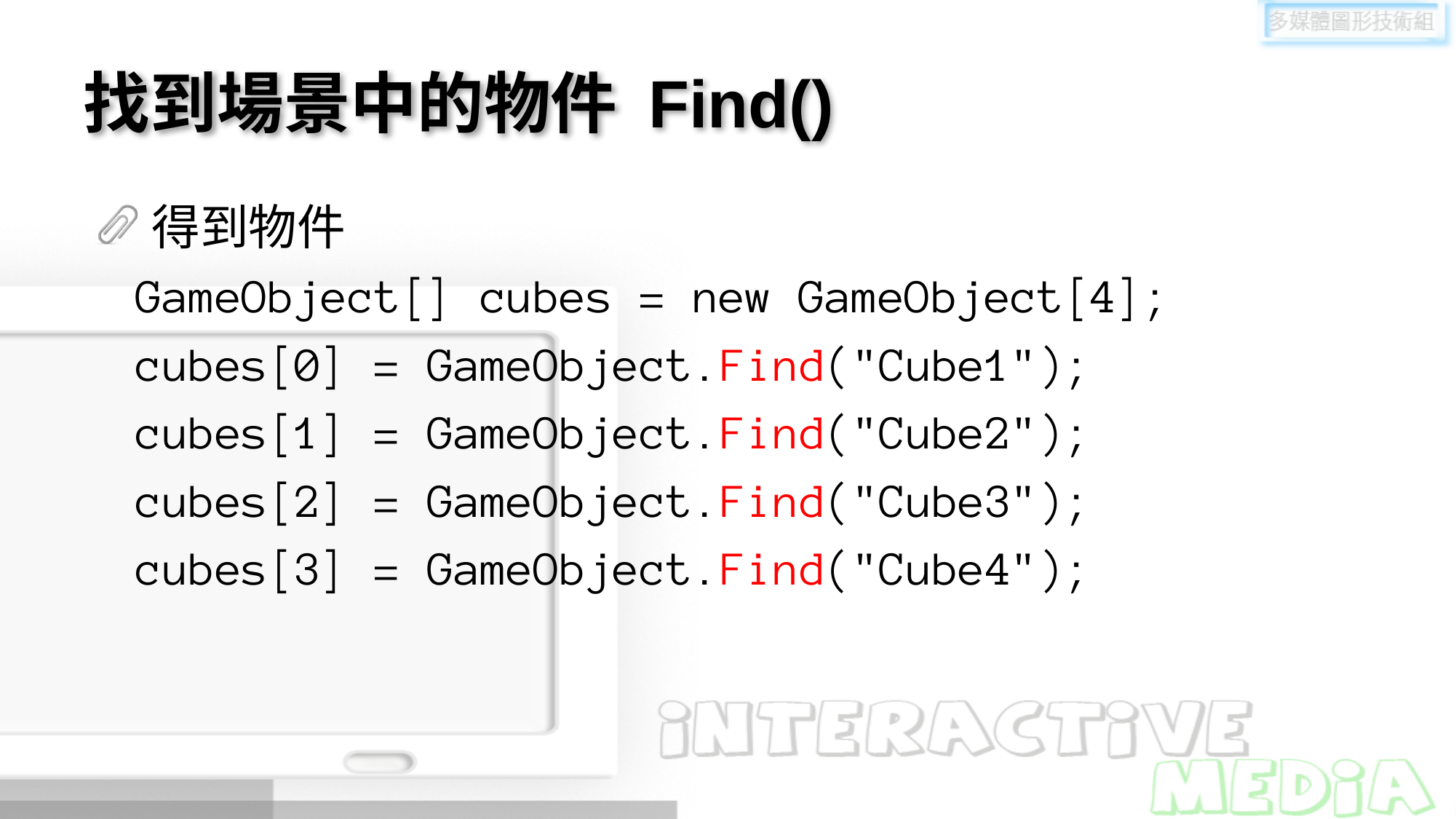

# 找到場景中的物件 Find()
得到物件
  GameObject[] cubes = new GameObject[4];
  cubes[0] = GameObject.Find("Cube1");
  cubes[1] = GameObject.Find("Cube2");
  cubes[2] = GameObject.Find("Cube3");
  cubes[3] = GameObject.Find("Cube4");